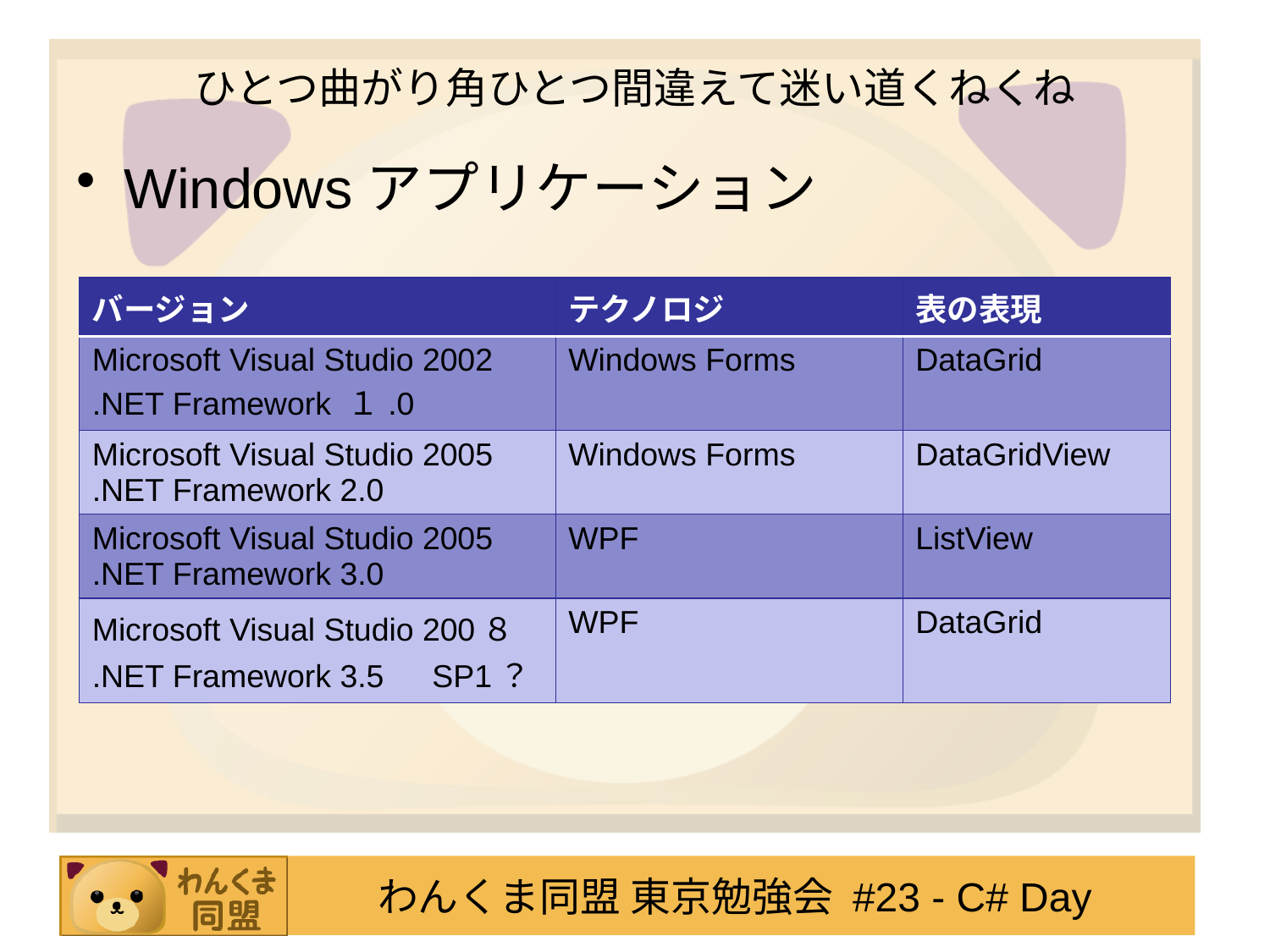

# ひとつ曲がり角ひとつ間違えて迷い道くねくね
Windowsアプリケーション
| バージョン | テクノロジ | 表の表現 |
| --- | --- | --- |
| Microsoft Visual Studio 2002 .NET Framework １.0 | Windows Forms | DataGrid |
| Microsoft Visual Studio 2005 .NET Framework 2.0 | Windows Forms | DataGridView |
| Microsoft Visual Studio 2005 .NET Framework 3.0 | WPF | ListView |
| Microsoft Visual Studio 200８ .NET Framework 3.5　SP1？ | WPF | DataGrid |